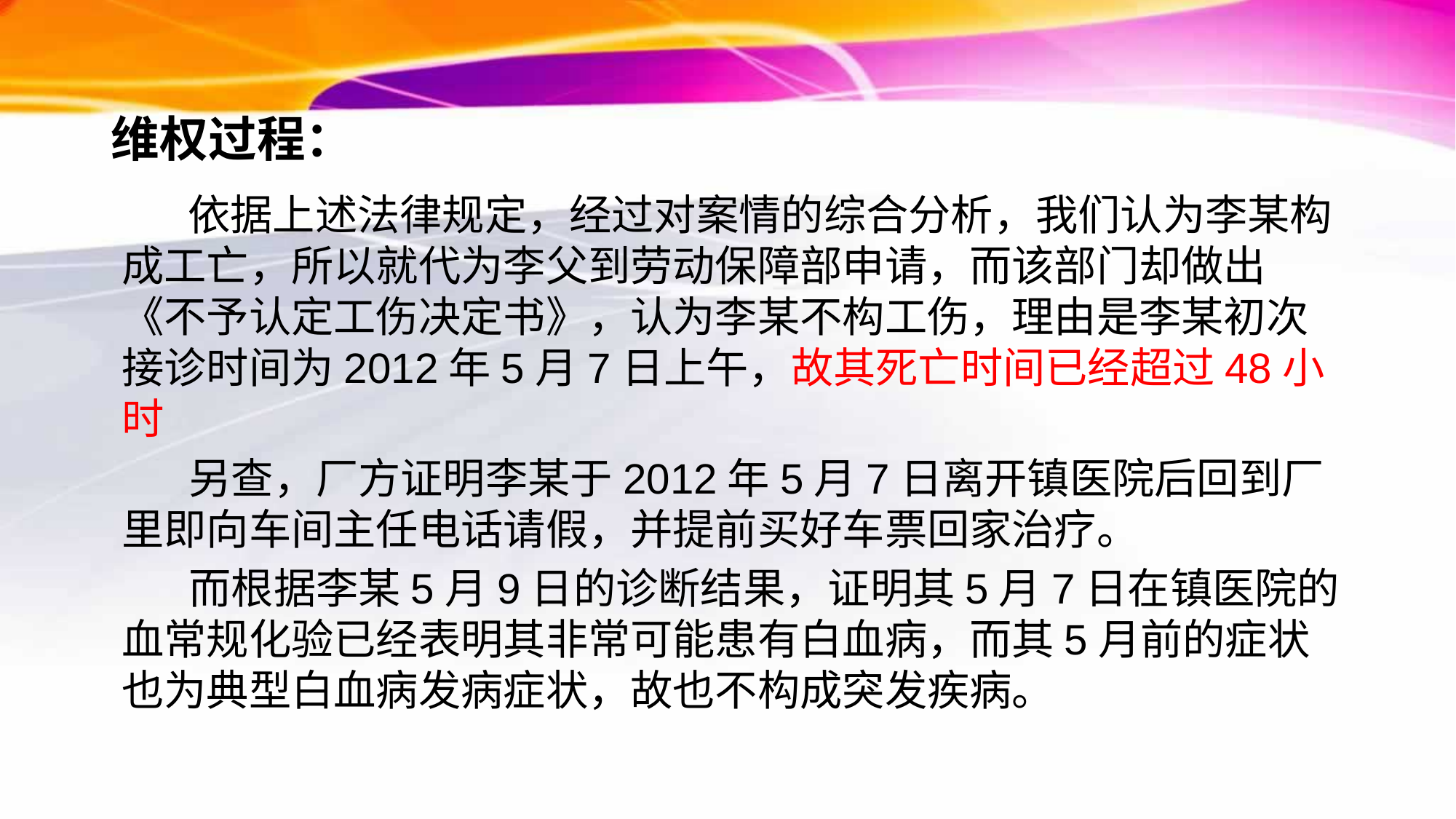

# 维权过程：
       依据上述法律规定，经过对案情的综合分析，我们认为李某构成工亡，所以就代为李父到劳动保障部申请，而该部门却做出《不予认定工伤决定书》，认为李某不构工伤，理由是李某初次接诊时间为2012年5月7日上午，故其死亡时间已经超过48小时
      另查，厂方证明李某于2012年5月7日离开镇医院后回到厂里即向车间主任电话请假，并提前买好车票回家治疗。
      而根据李某5月9日的诊断结果，证明其5月7日在镇医院的血常规化验已经表明其非常可能患有白血病，而其5月前的症状也为典型白血病发病症状，故也不构成突发疾病。
19